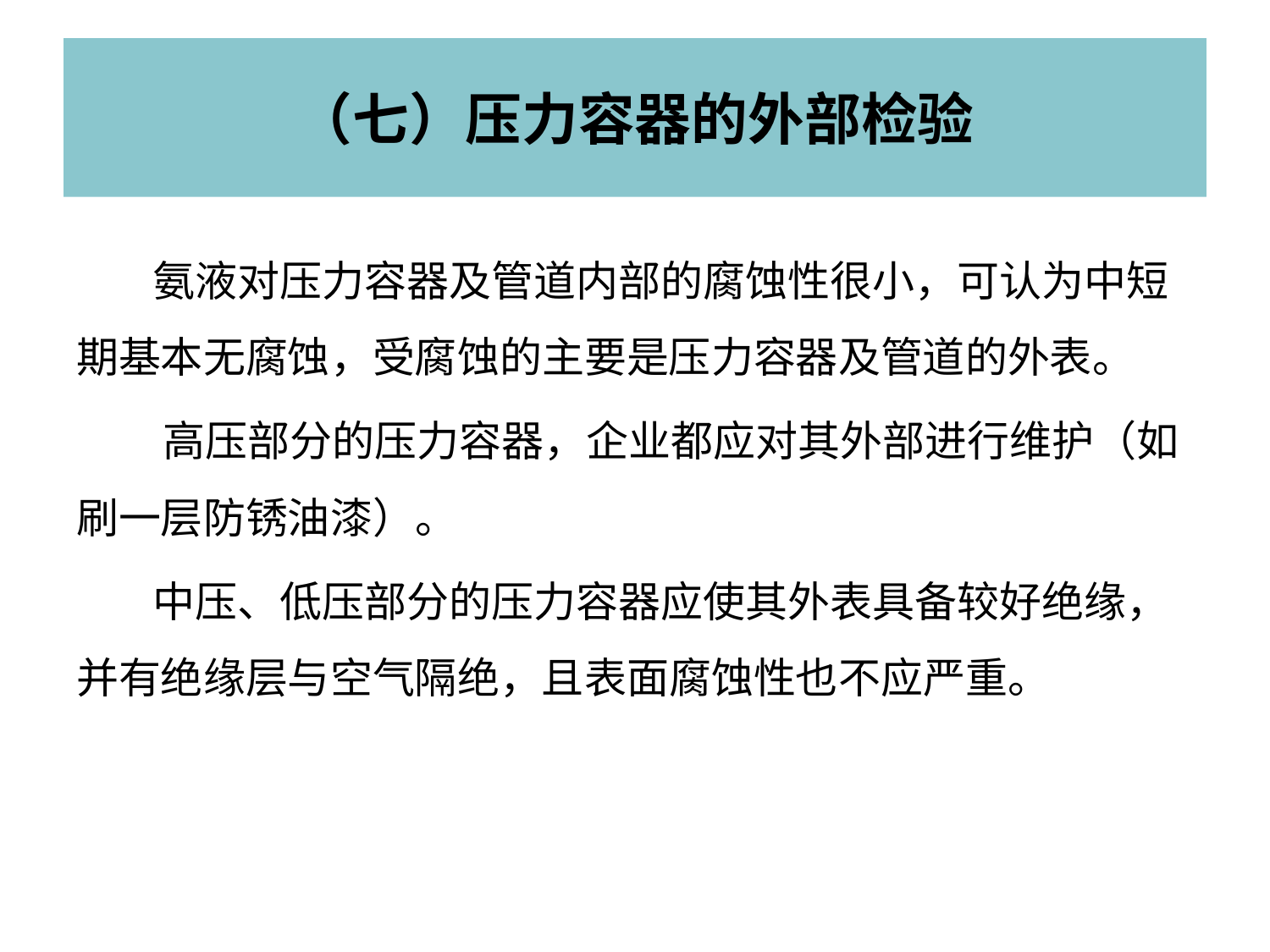

# （七）压力容器的外部检验
       氨液对压力容器及管道内部的腐蚀性很小，可认为中短期基本无腐蚀，受腐蚀的主要是压力容器及管道的外表。
        高压部分的压力容器，企业都应对其外部进行维护（如刷一层防锈油漆）。
       中压、低压部分的压力容器应使其外表具备较好绝缘，并有绝缘层与空气隔绝，且表面腐蚀性也不应严重。

76